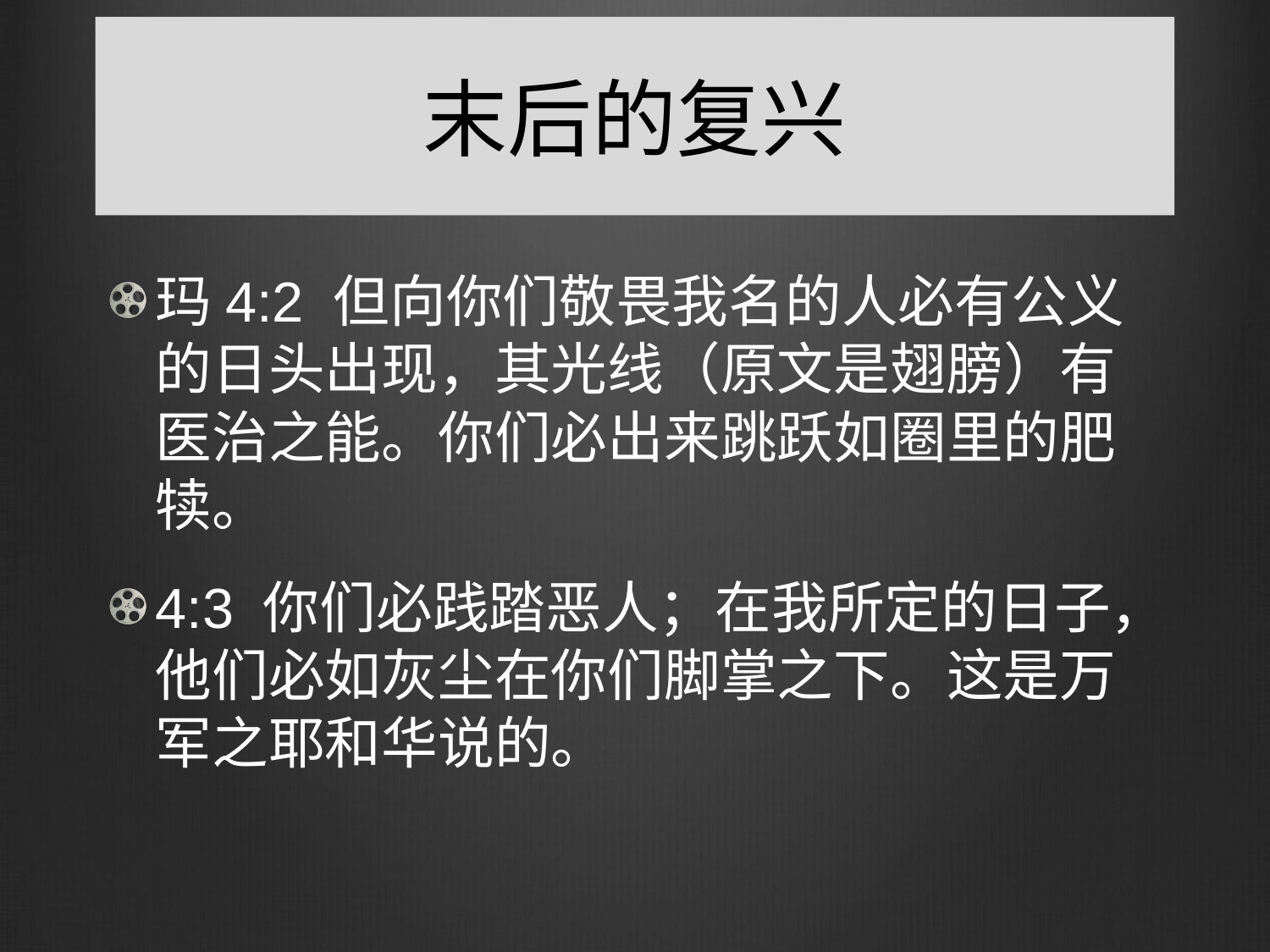

# 末后的复兴
玛4:2 但向你们敬畏我名的人必有公义的日头出现，其光线（原文是翅膀）有医治之能。你们必出来跳跃如圈里的肥犊。
4:3 你们必践踏恶人；在我所定的日子，他们必如灰尘在你们脚掌之下。这是万军之耶和华说的。